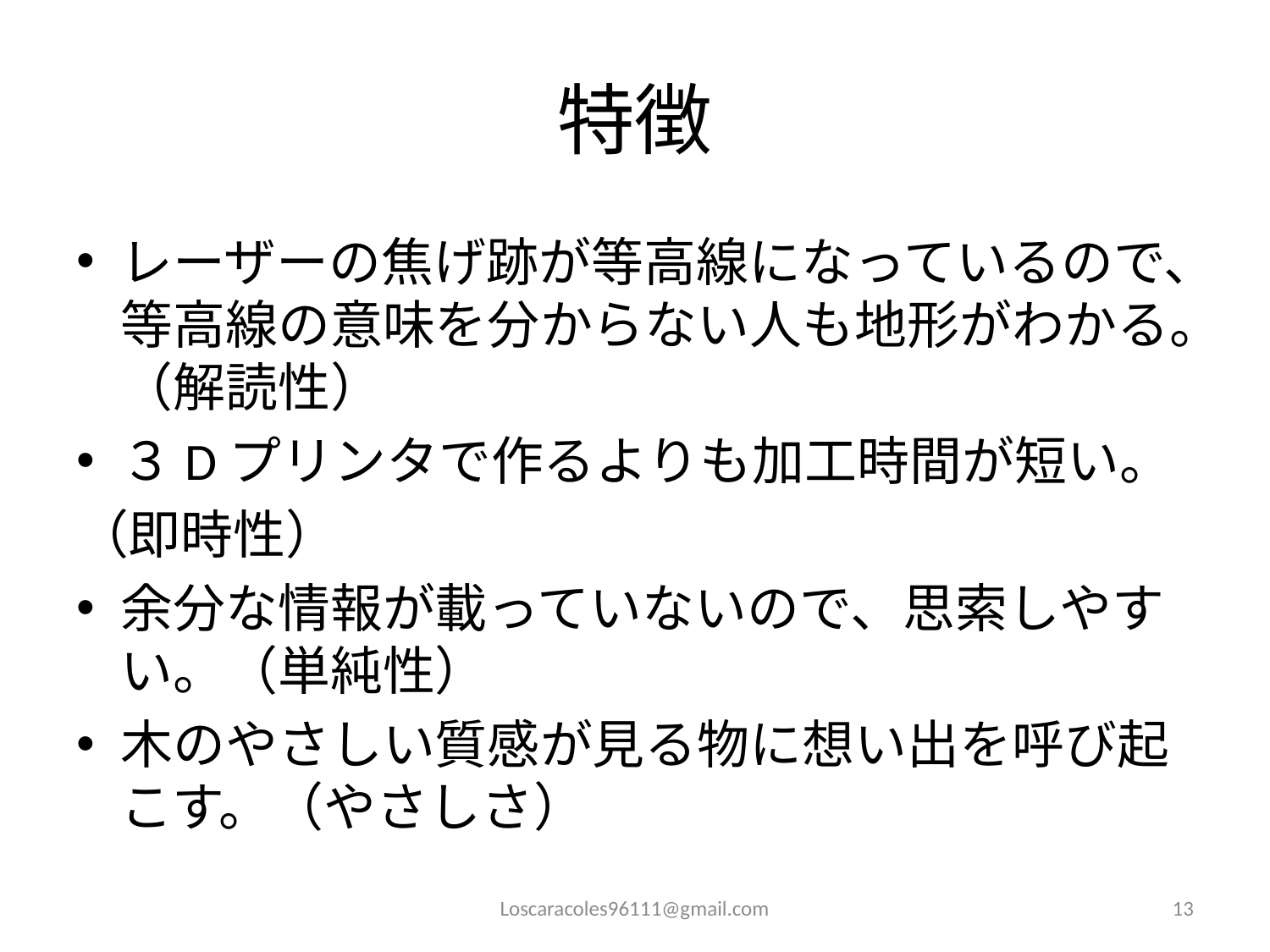

# 特徴
レーザーの焦げ跡が等高線になっているので、等高線の意味を分からない人も地形がわかる。（解読性）
３Dプリンタで作るよりも加工時間が短い。
（即時性）
余分な情報が載っていないので、思索しやすい。（単純性）
木のやさしい質感が見る物に想い出を呼び起こす。（やさしさ）
Loscaracoles96111@gmail.com
13